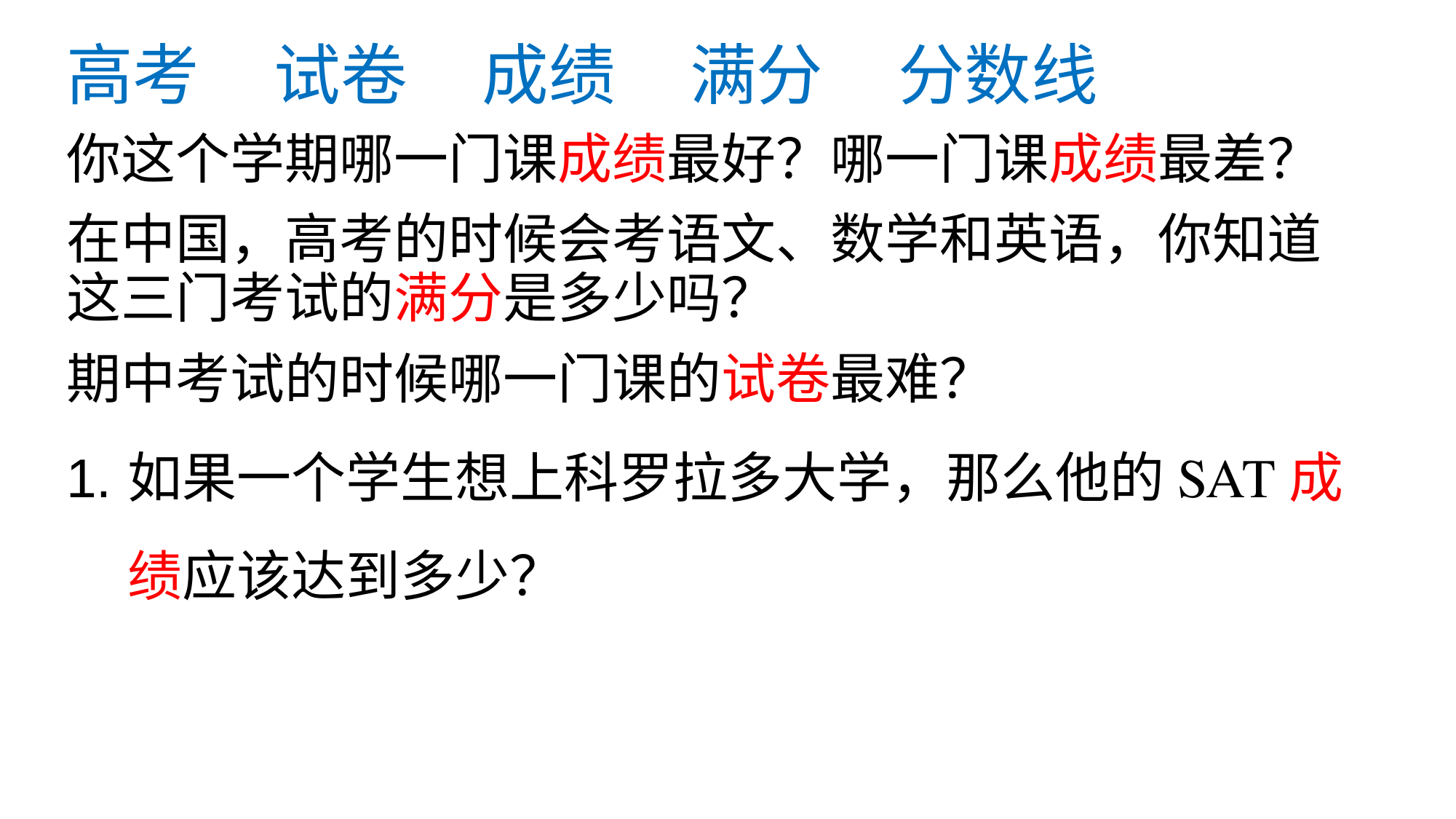

# 高考     试卷     成绩     满分     分数线
你这个学期哪一门课成绩最好？哪一门课成绩最差？
在中国，高考的时候会考语文、数学和英语，你知道这三门考试的满分是多少吗？
期中考试的时候哪一门课的试卷最难？
如果一个学生想上科罗拉多大学，那么他的SAT成绩应该达到多少？